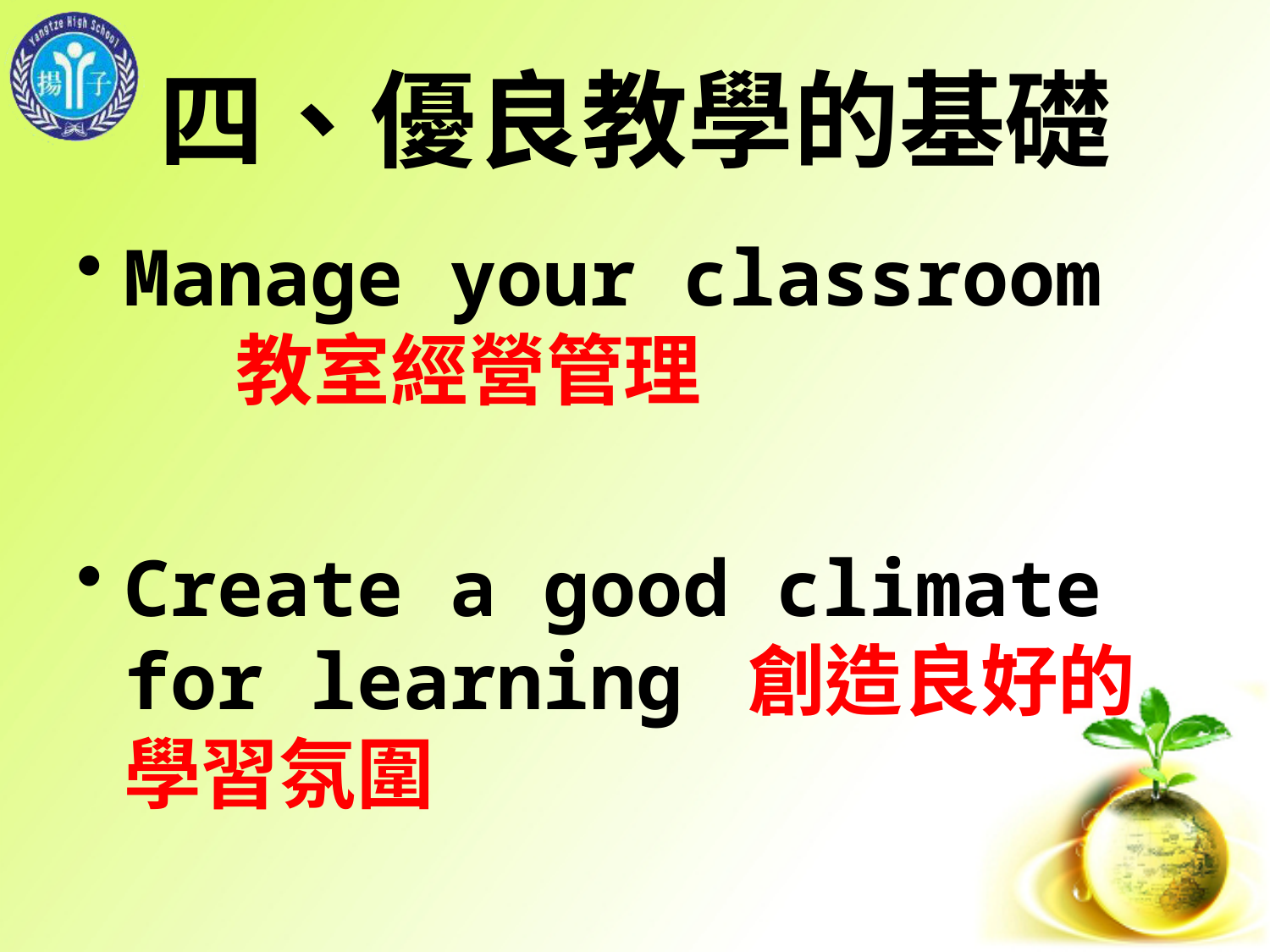

# 四、優良教學的基礎
Manage your classroom    教室經營管理

Create a good climate for learning 創造良好的學習氛圍